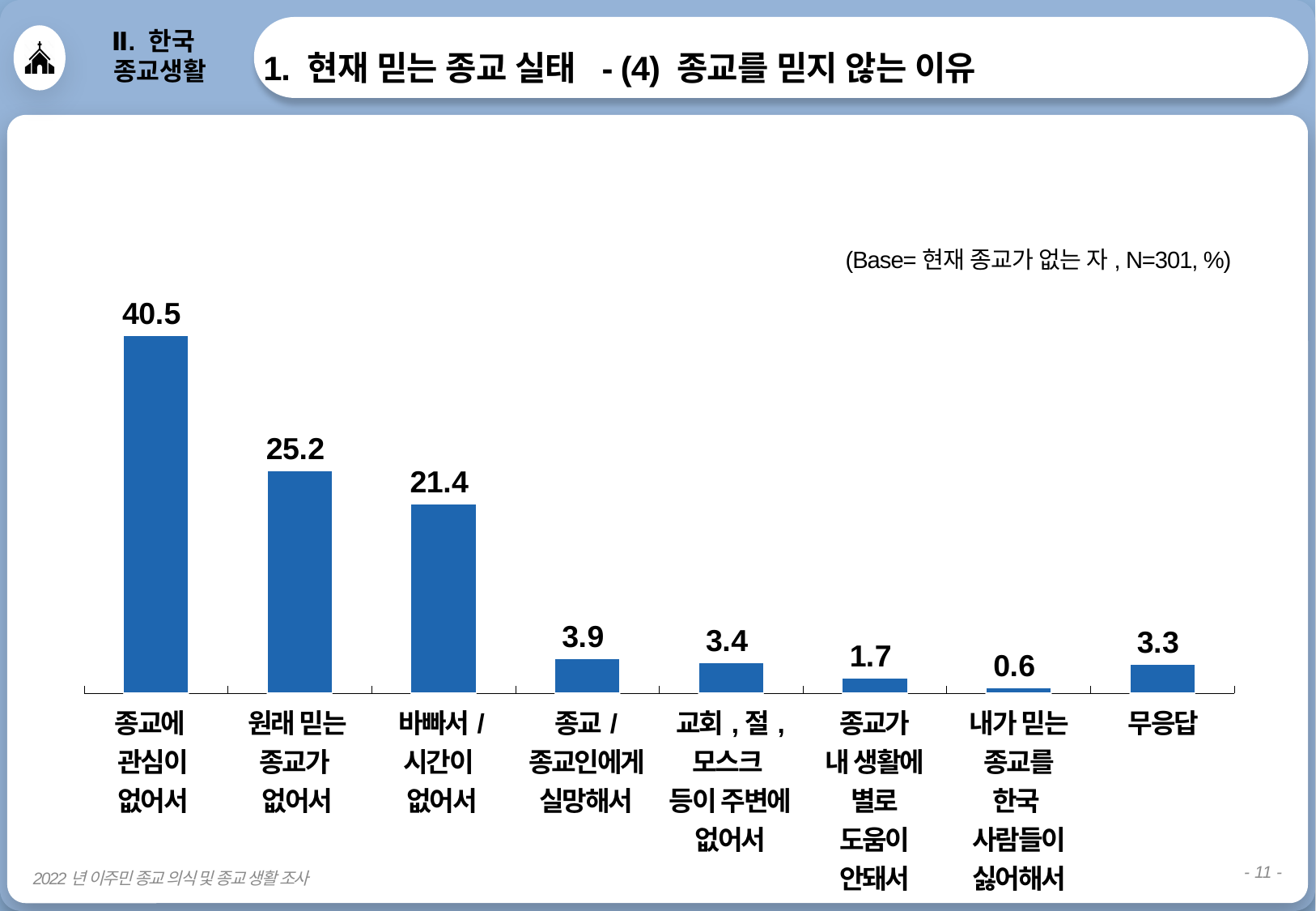

1. 현재 믿는 종교 실태  - (4) 종교를 믿지 않는 이유
Ⅱ. 한국
 종교생활
(Base=현재 종교가 없는 자, N=301, %)

### Chart

| Category | 개신교인 |
|---|---|
| 종교에 관심이 없어서 | 원래 믿는 종교가 없어서 | 바빠서/ 시간이 없어서 | 종교/ 종교인에게 실망해서 | 교회,절, 모스크 등이 주변에 없어서 | 종교가 내 생활에 별로 도움이 안돼서 | 내가 믿는 종교를 한국 사람들이 싫어해서 | 무응답 |
| --- | --- | --- | --- | --- | --- | --- | --- |